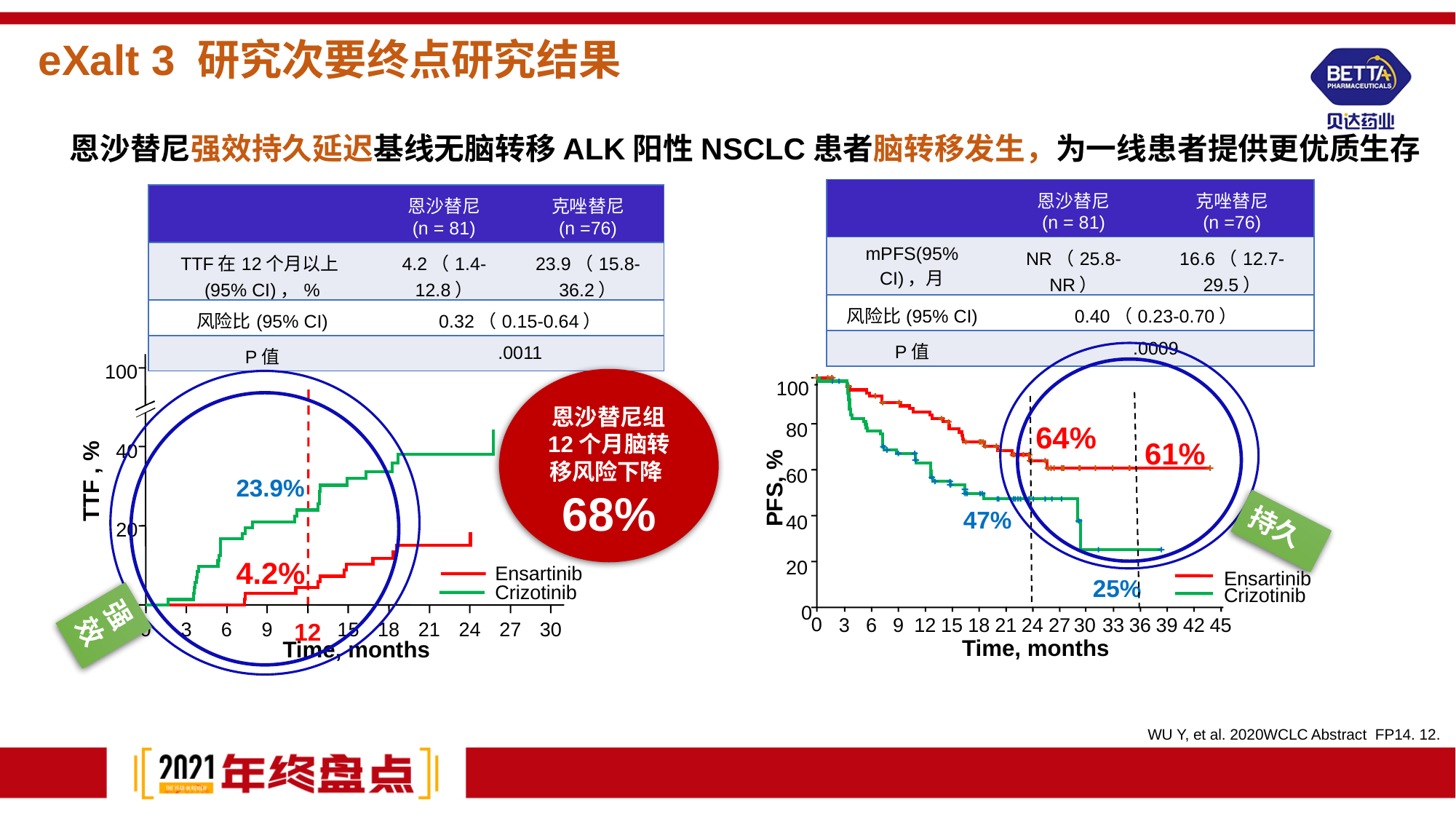

# eXalt 3 研究次要终点研究结果
恩沙替尼强效持久延迟基线无脑转移ALK阳性NSCLC患者脑转移发生，为一线患者提供更优质生存
|  | 恩沙替尼 (n = 81) | 克唑替尼 (n =76) |
| --- | --- | --- |
| mPFS(95% CI)，月 | NR（25.8-NR） | 16.6（12.7-29.5） |
| 风险比(95% CI) | 0.40（0.23-0.70） |  |
| P值 | .0009 |  |
|  | 恩沙替尼 (n = 81) | 克唑替尼 (n =76) |
| --- | --- | --- |
| TTF在12个月以上(95% CI)，% | 4.2（1.4-12.8） | 23.9（15.8-36.2） |
| 风险比(95% CI) | 0.32（0.15-0.64） |  |
| P值 | .0011 |  |

持久

100

40
TTF , %
20

Ensartinib

Crizotinib

0
0
3
6
9
12
15
18
21
24
27
30
Time, months
23.9%
4.2%

恩沙替尼组
12个月脑转移风险下降68%

强效

100

80
64%
61%
60
PFS, %
47%
40
20
25%
0
3
9
12
15
18
21
24
27
33
36
39
42
45
6

0
30
Time, months
Ensartinib

Crizotinib

WU Y, et al. 2020WCLC Abstract  FP14. 12.